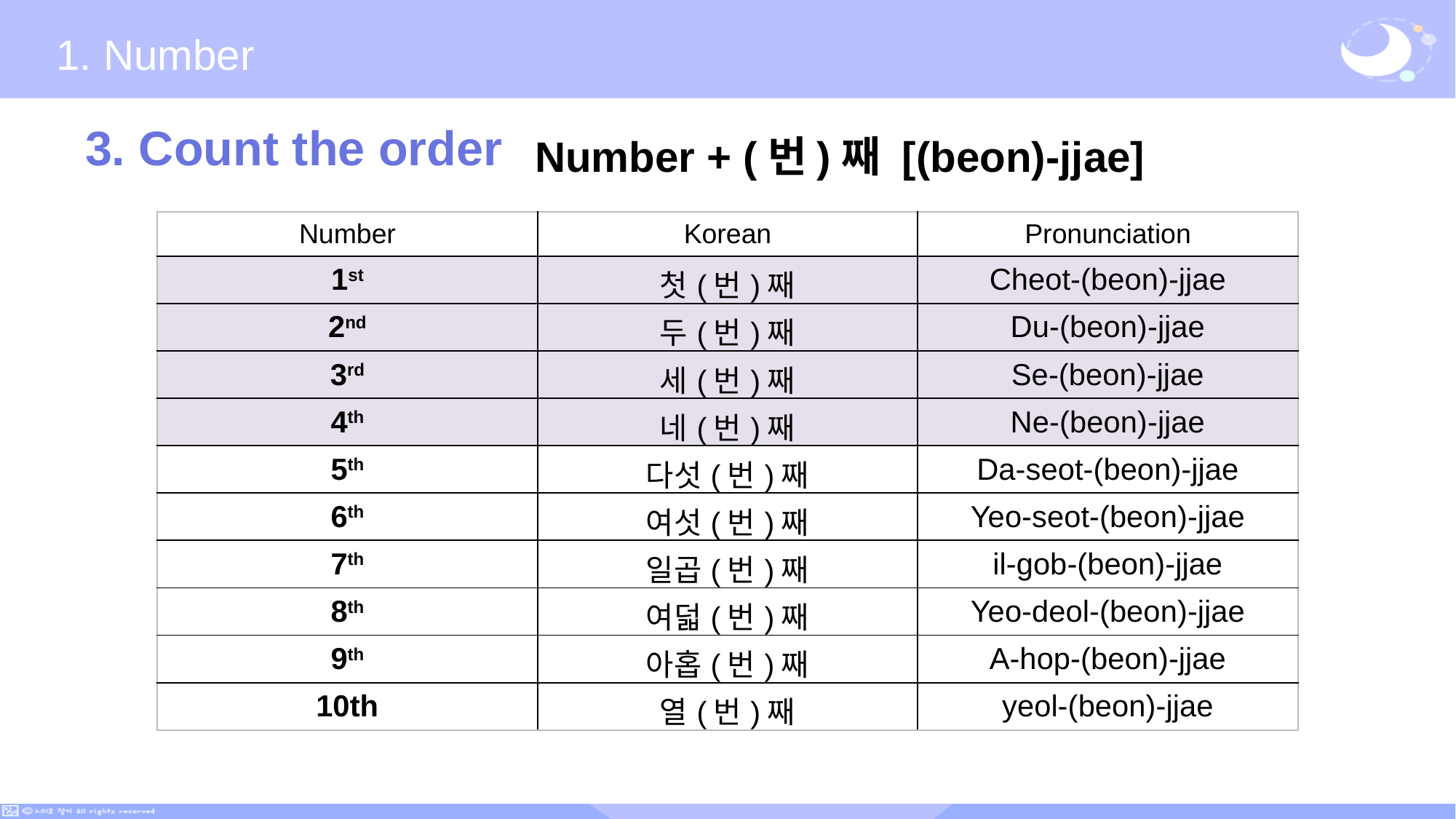

1. Number
Number + (번)째 [(beon)-jjae]
3. Count the order
| Number | Korean | Pronunciation |
| --- | --- | --- |
| 1st | 첫(번)째 | Cheot-(beon)-jjae |
| 2nd | 두(번)째 | Du-(beon)-jjae |
| 3rd | 세(번)째 | Se-(beon)-jjae |
| 4th | 네(번)째 | Ne-(beon)-jjae |
| 5th | 다섯(번)째 | Da-seot-(beon)-jjae |
| 6th | 여섯(번)째 | Yeo-seot-(beon)-jjae |
| 7th | 일곱(번)째 | il-gob-(beon)-jjae |
| 8th | 여덟(번)째 | Yeo-deol-(beon)-jjae |
| 9th | 아홉(번)째 | A-hop-(beon)-jjae |
| 10th | 열(번)째 | yeol-(beon)-jjae |